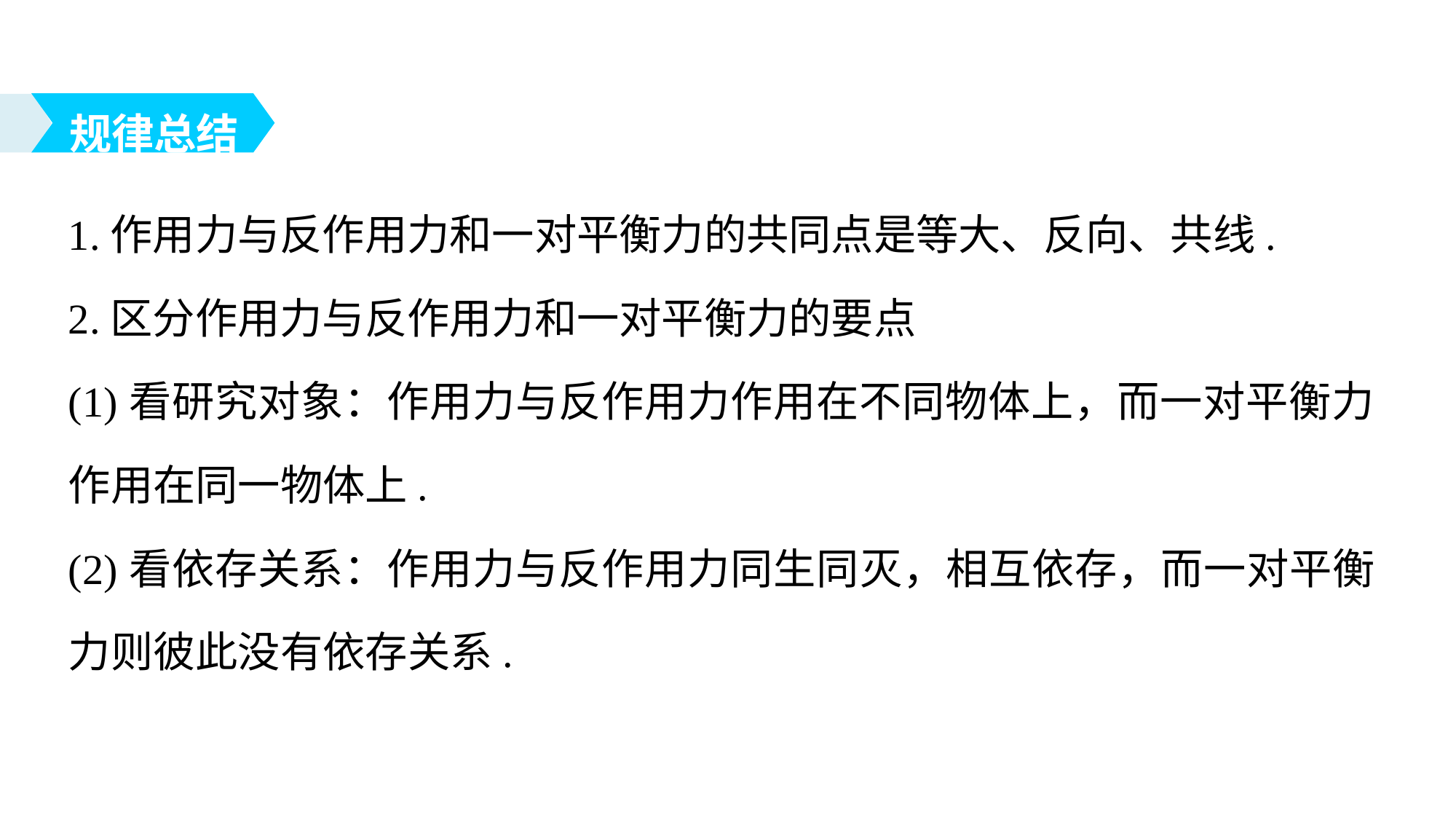

规律总结

1.作用力与反作用力和一对平衡力的共同点是等大、反向、共线.
2.区分作用力与反作用力和一对平衡力的要点
(1)看研究对象：作用力与反作用力作用在不同物体上，而一对平衡力作用在同一物体上.
(2)看依存关系：作用力与反作用力同生同灭，相互依存，而一对平衡力则彼此没有依存关系.